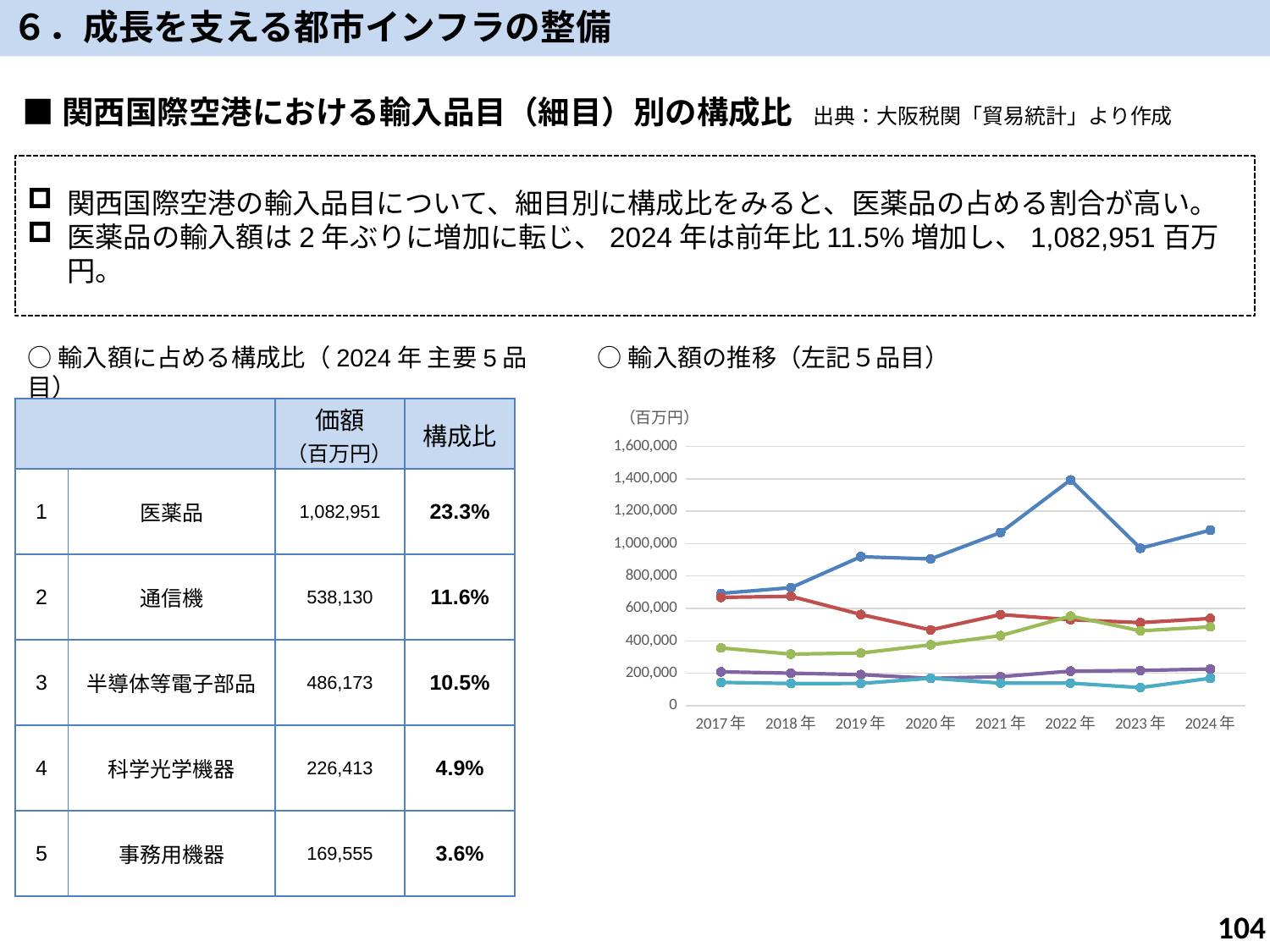

６．成長を支える都市インフラの整備
■関西国際空港における輸入品目（細目）別の構成比　出典：大阪税関「貿易統計」より作成
関西国際空港の輸入品目について、細目別に構成比をみると、医薬品の占める割合が高い。
医薬品の輸入額は2年ぶりに増加に転じ、2024年は前年比11.5%増加し、1,082,951百万円。
○輸入額に占める構成比（2024年 主要5品目）
○輸入額の推移（左記５品目）
|  |  | 価額 （百万円） | 構成比 |
| --- | --- | --- | --- |
| 1 | 医薬品 | 1,082,951 | 23.3% |
| 2 | 通信機 | 538,130 | 11.6% |
| 3 | 半導体等電子部品 | 486,173 | 10.5% |
| 4 | 科学光学機器 | 226,413 | 4.9% |
| 5 | 事務用機器 | 169,555 | 3.6% |

### Chart

| Category | 医薬品 | 通信機 | 半導体等電子部品 | 科学光学機器 | 事務用機器 |
|---|---|---|---|---|---|
| 2017年 | 692750.0 | 668126.0 | 356234.0 | 208815.0 | 143701.0 |
| 2018年 | 727943.0 | 674580.0 | 318374.0 | 200459.0 | 136936.0 |
| 2019年 | 919148.0 | 562790.0 | 324766.0 | 192045.0 | 137476.0 |
| 2020年 | 905195.0 | 467599.0 | 375559.0 | 168368.0 | 169491.0 |
| 2021年 | 1068500.0 | 562073.0 | 432160.0 | 179279.0 | 139342.0 |
| 2022年 | 1392869.0 | 530311.0 | 552909.0 | 213096.0 | 139316.0 |
| 2023年 | 971205.0 | 512462.0 | 462059.0 | 217207.0 | 111728.0 |
| 2024年 | 1082951.0 | 538130.0 | 486173.0 | 226413.0 | 169555.0 |
104